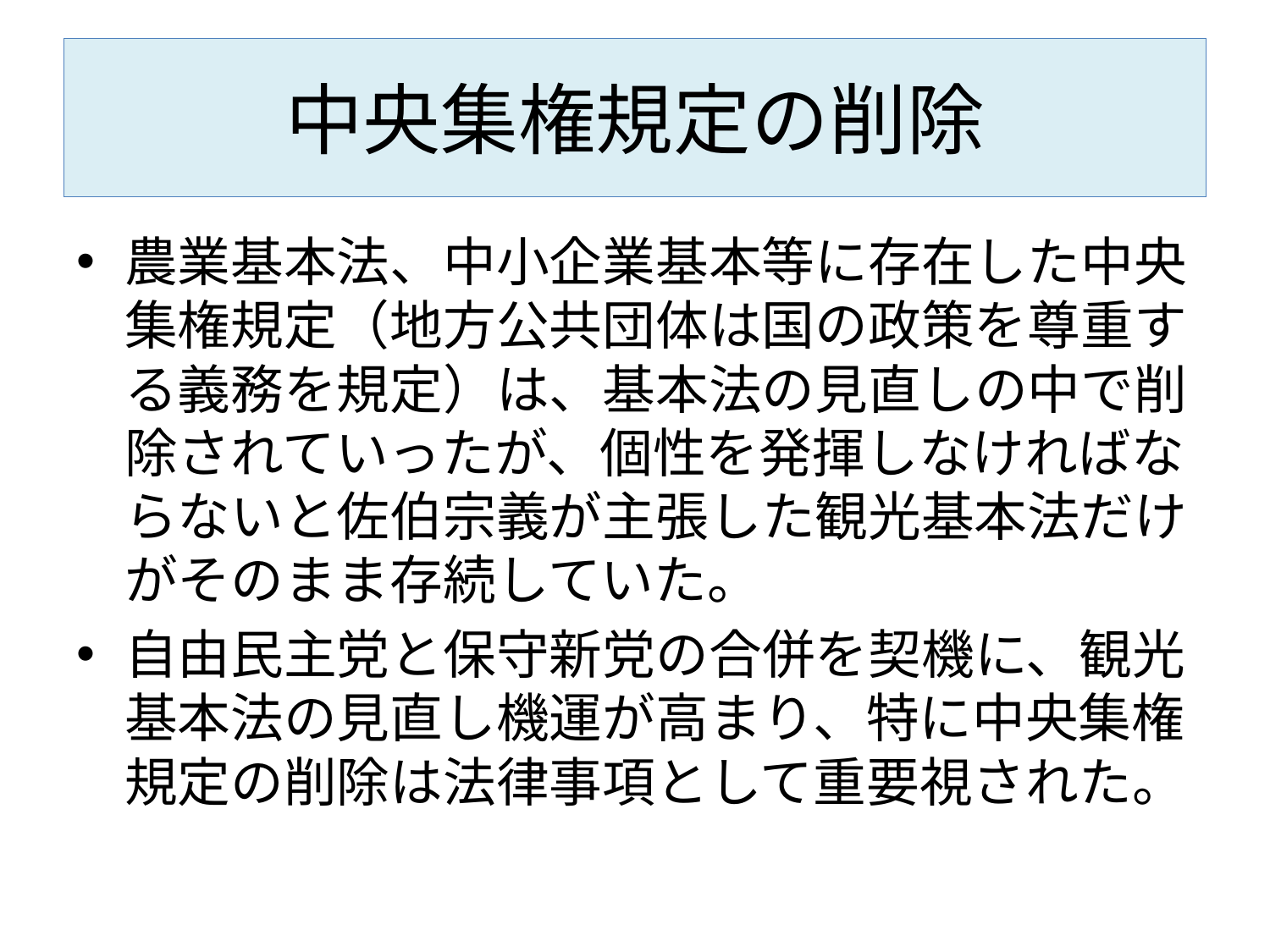

# 中央集権規定の削除
農業基本法、中小企業基本等に存在した中央集権規定（地方公共団体は国の政策を尊重する義務を規定）は、基本法の見直しの中で削除されていったが、個性を発揮しなければならないと佐伯宗義が主張した観光基本法だけがそのまま存続していた。
自由民主党と保守新党の合併を契機に、観光基本法の見直し機運が高まり、特に中央集権規定の削除は法律事項として重要視された。